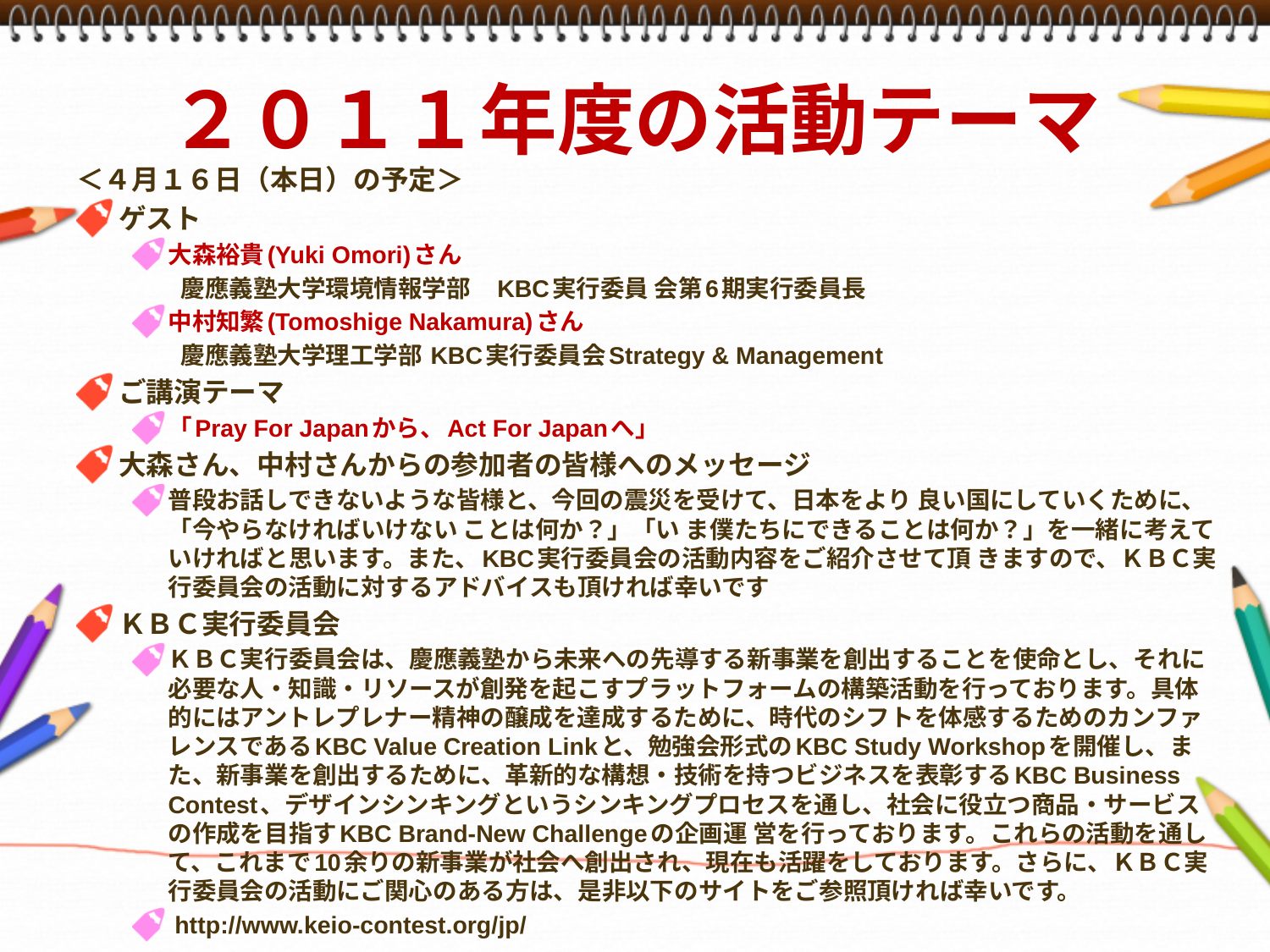

# ２０１１年度の活動テーマ
＜４月１６日（本日）の予定＞
ゲスト
大森裕貴(Yuki Omori)さん
　　慶應義塾大学環境情報学部　KBC実行委員 会第6期実行委員長
中村知繁(Tomoshige Nakamura)さん
　　慶應義塾大学理工学部 KBC実行委員会Strategy & Management
ご講演テーマ
「Pray For Japanから、Act For Japanへ」
大森さん、中村さんからの参加者の皆様へのメッセージ
普段お話しできないような皆様と、今回の震災を受けて、日本をより 良い国にしていくために、「今やらなければいけない ことは何か？」「い ま僕たちにできることは何か？」を一緒に考えていければと思います。また、KBC実行委員会の活動内容をご紹介させて頂 きますので、ＫＢＣ実行委員会の活動に対するアドバイスも頂ければ幸いです
ＫＢＣ実行委員会
ＫＢＣ実行委員会は、慶應義塾から未来への先導する新事業を創出することを使命とし、それに必要な人・知識・リソースが創発を起こすプラットフォームの構築活動を行っております。具体的にはアントレプレナー精神の醸成を達成するために、時代のシフトを体感するためのカンファレンスであるKBC Value Creation Linkと、勉強会形式のKBC Study Workshopを開催し、ま た、新事業を創出するために、革新的な構想・技術を持つビジネスを表彰するKBC Business Contest、デザインシンキングというシンキングプロセスを通し、社会に役立つ商品・サービスの作成を目指すKBC Brand-New Challengeの企画運 営を行っております。これらの活動を通して、これまで10余りの新事業が社会へ創出され、現在も活躍をしております。さらに、ＫＢＣ実行委員会の活動にご関心のある方は、是非以下のサイトをご参照頂ければ幸いです。
 http://www.keio-contest.org/jp/